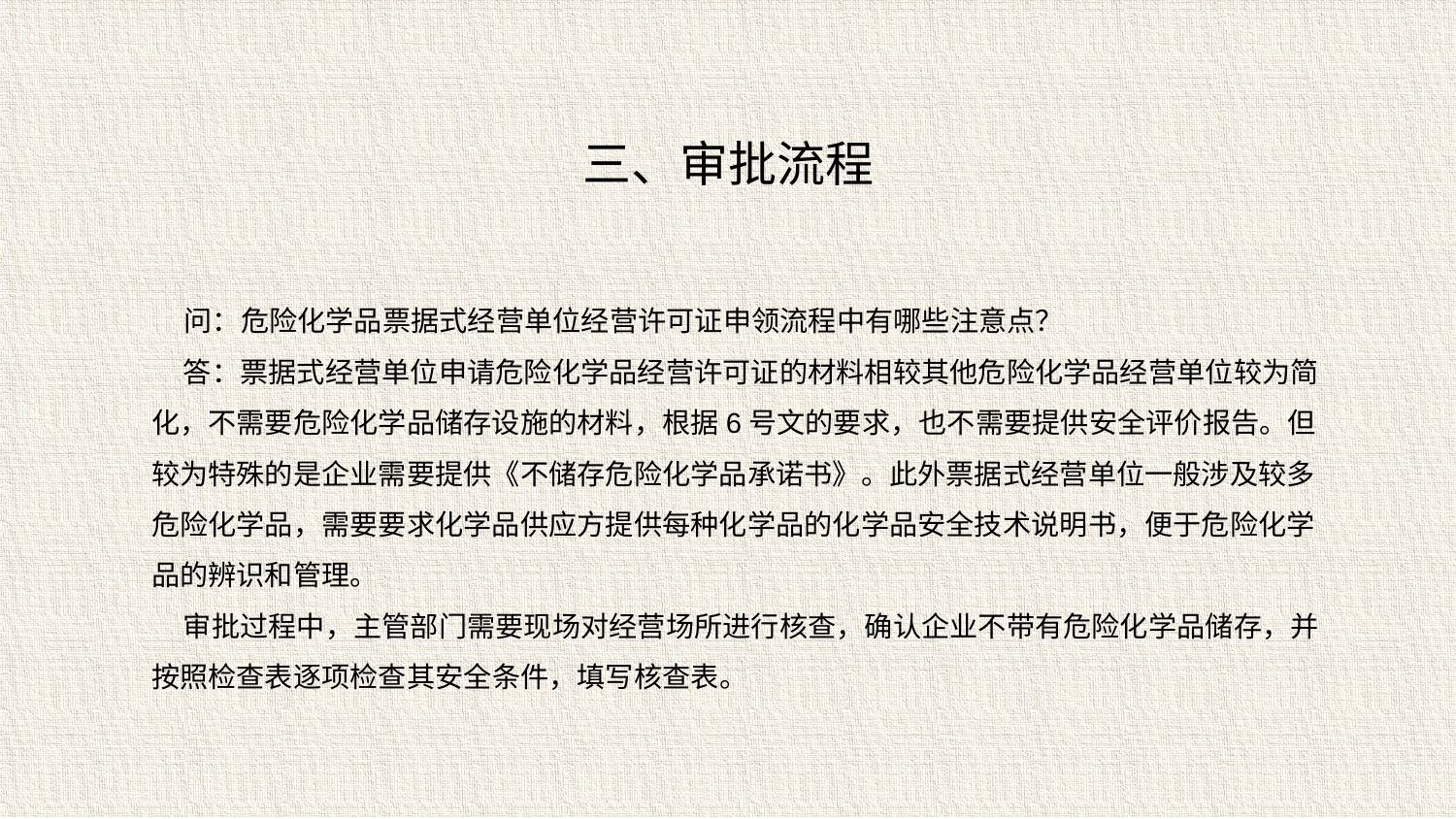

三、审批流程
     问：危险化学品票据式经营单位经营许可证申领流程中有哪些注意点？
    答：票据式经营单位申请危险化学品经营许可证的材料相较其他危险化学品经营单位较为简化，不需要危险化学品储存设施的材料，根据6号文的要求，也不需要提供安全评价报告。但较为特殊的是企业需要提供《不储存危险化学品承诺书》。此外票据式经营单位一般涉及较多危险化学品，需要要求化学品供应方提供每种化学品的化学品安全技术说明书，便于危险化学品的辨识和管理。
    审批过程中，主管部门需要现场对经营场所进行核查，确认企业不带有危险化学品储存，并按照检查表逐项检查其安全条件，填写核查表。